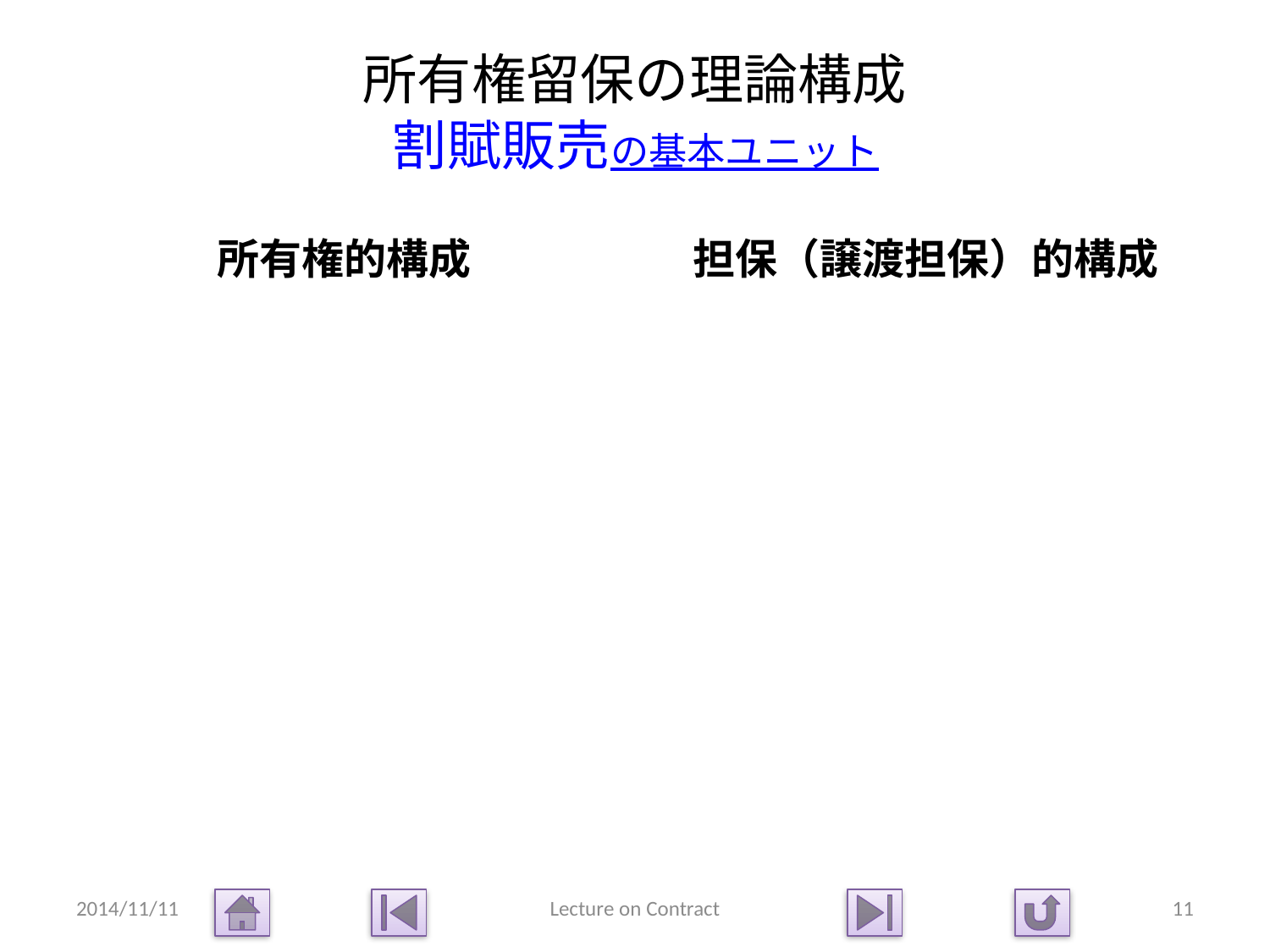

# 所有権留保の理論構成 割賦販売の基本ユニット
所有権的構成
担保（譲渡担保）的構成

2014/11/11
Lecture on Contract
11